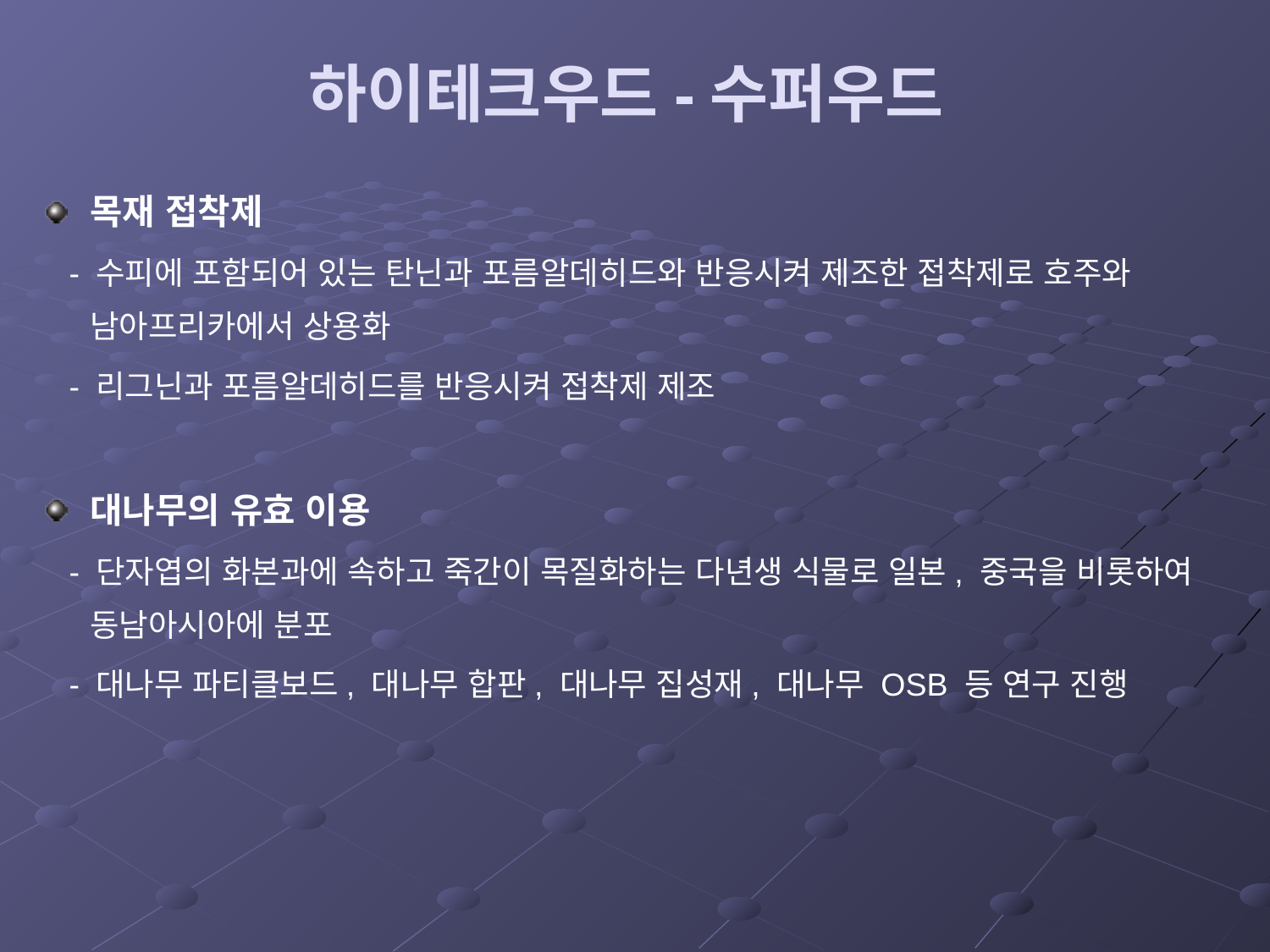

# 하이테크우드-수퍼우드
목재 접착제
   - 수피에 포함되어 있는 탄닌과 포름알데히드와 반응시켜 제조한 접착제로 호주와 남아프리카에서 상용화
   - 리그닌과 포름알데히드를 반응시켜 접착제 제조

대나무의 유효 이용
   - 단자엽의 화본과에 속하고 죽간이 목질화하는 다년생 식물로 일본, 중국을 비롯하여 동남아시아에 분포
   - 대나무 파티클보드, 대나무 합판, 대나무 집성재, 대나무 OSB 등 연구 진행